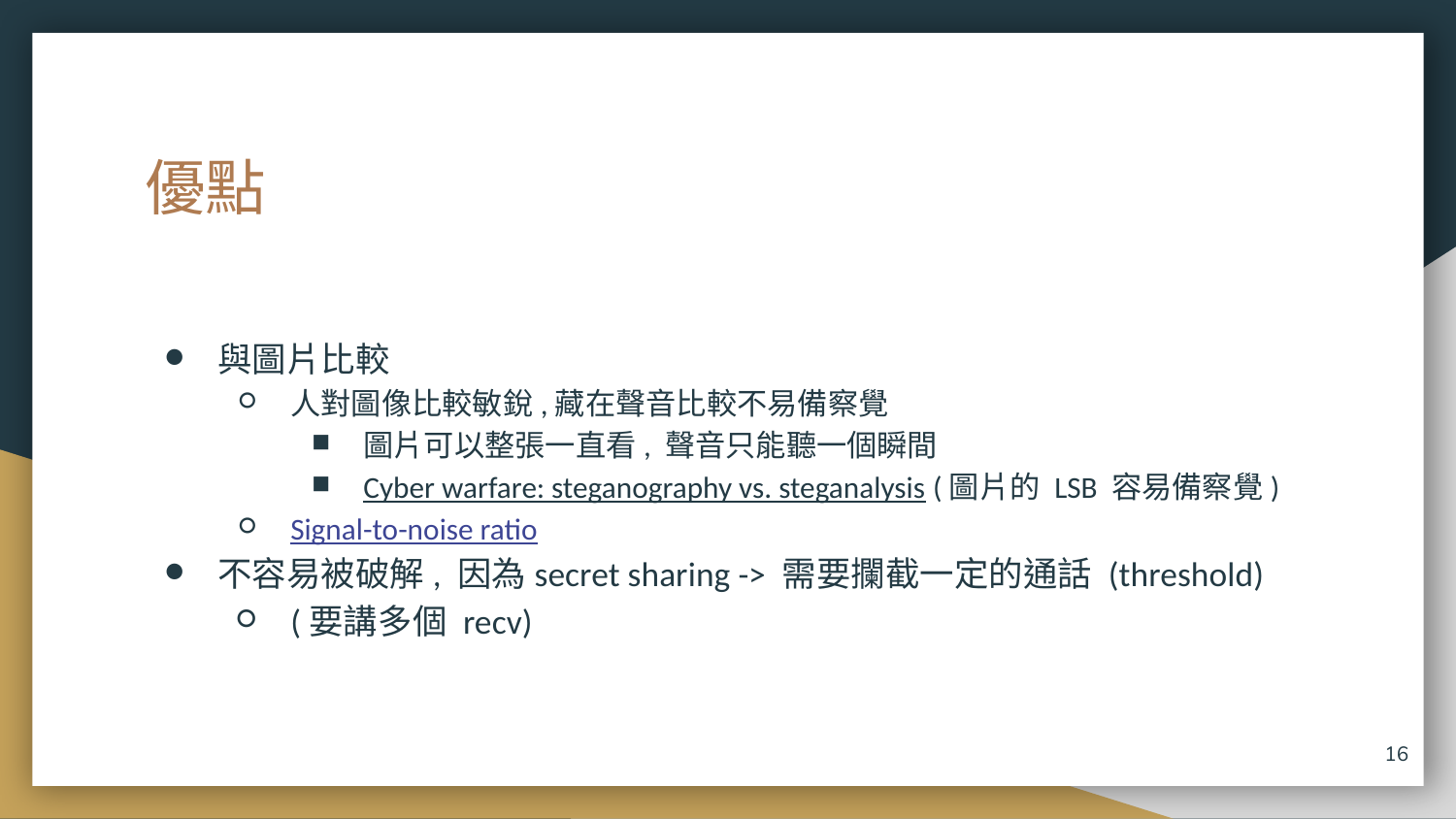

# 優點
與圖片比較
人對圖像比較敏銳,藏在聲音比較不易備察覺
圖片可以整張一直看, 聲音只能聽一個瞬間
Cyber warfare: steganography vs. steganalysis (圖片的 LSB 容易備察覺)
Signal-to-noise ratio
不容易被破解, 因為secret sharing -> 需要攔截一定的通話 (threshold)
(要講多個 recv)
16